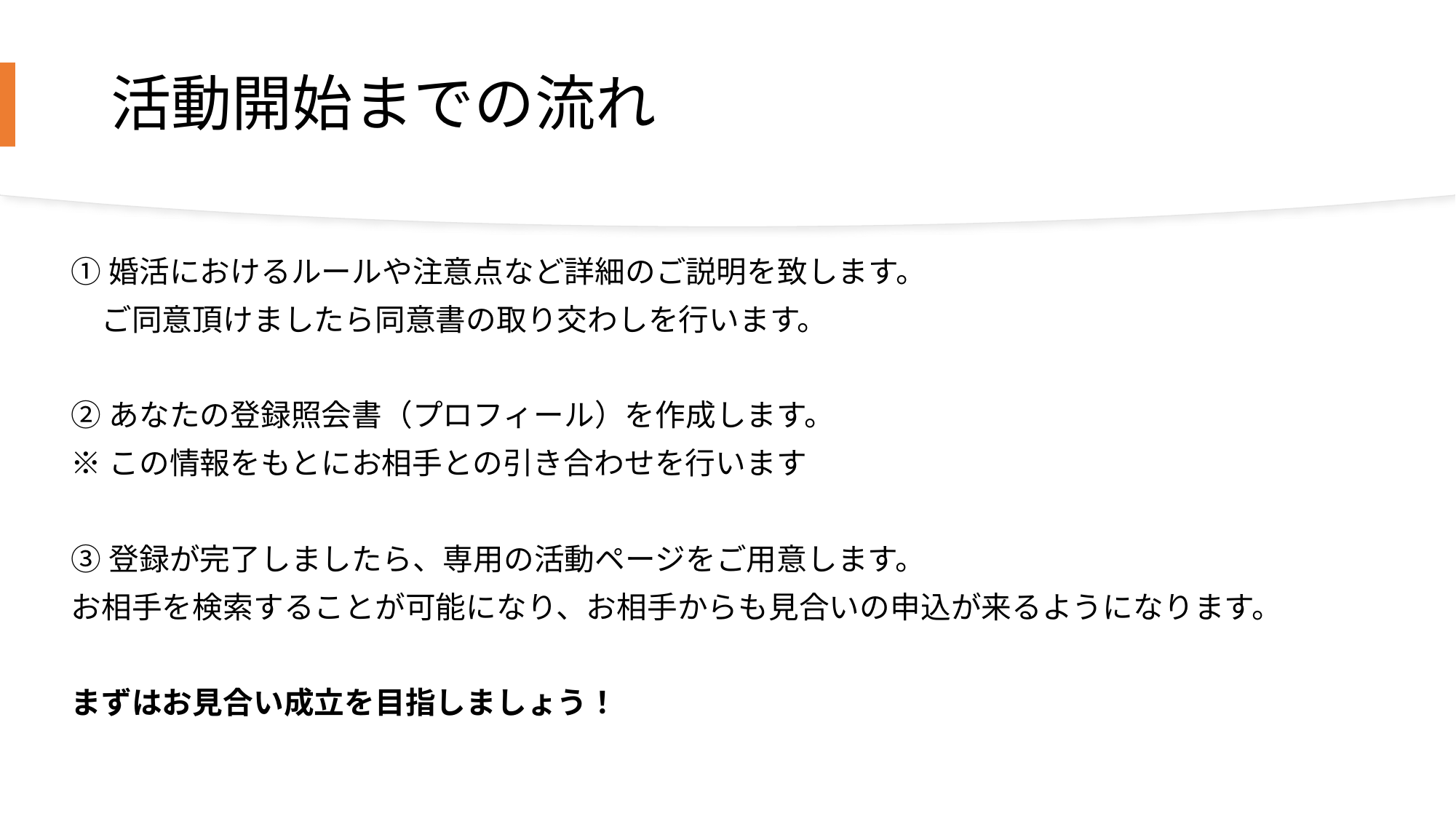

# 活動開始までの流れ

①婚活におけるルールや注意点など詳細のご説明を致します。
　ご同意頂けましたら同意書の取り交わしを行います。

②あなたの登録照会書（プロフィール）を作成します。
※この情報をもとにお相手との引き合わせを行います

③登録が完了しましたら、専用の活動ページをご用意します。
お相手を検索することが可能になり、お相手からも見合いの申込が来るようになります。

まずはお見合い成立を目指しましょう！